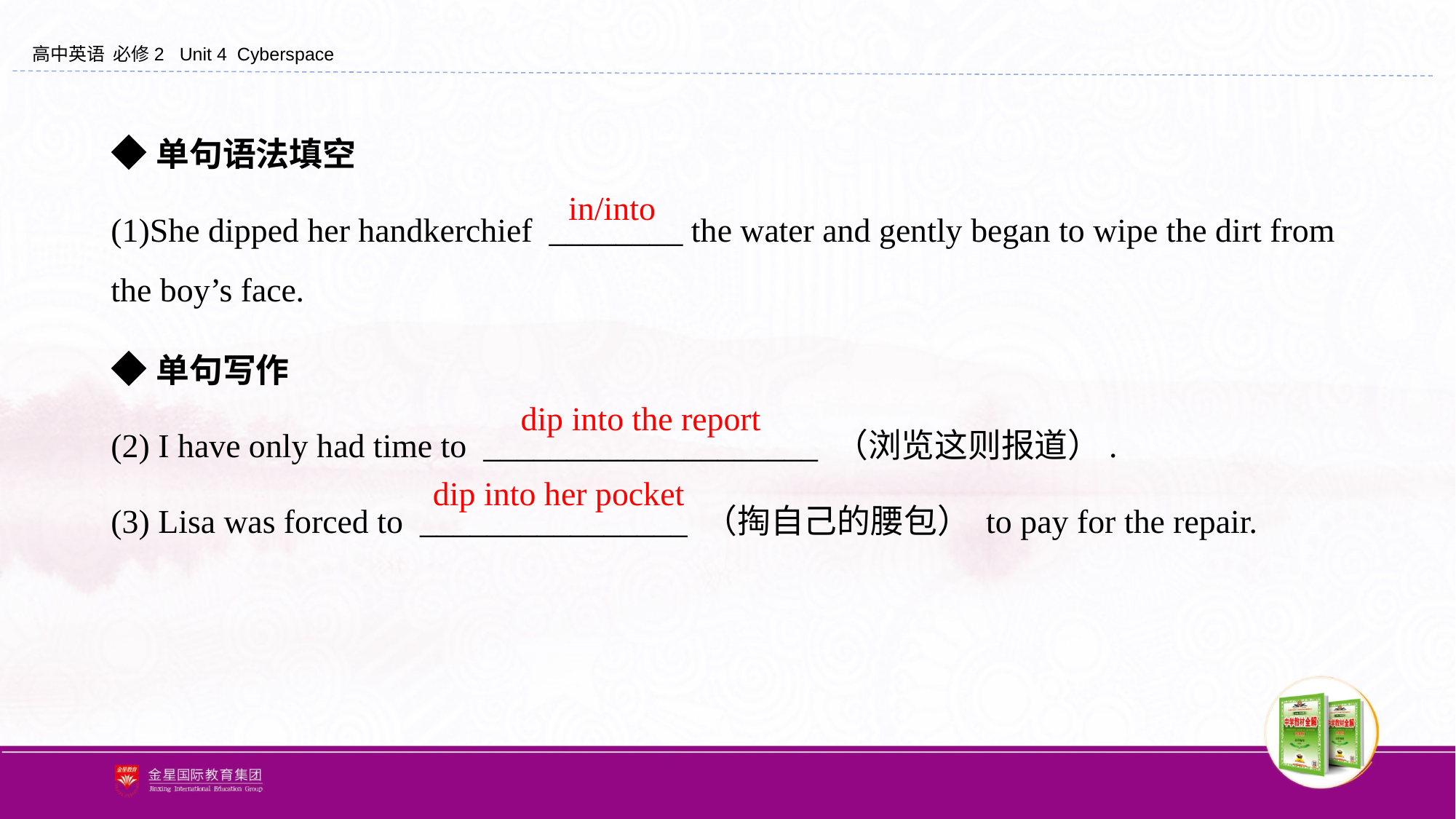

◆单句语法填空
(1)She dipped her handkerchief  ________ the water and gently began to wipe the dirt from the boy’s face.
◆单句写作
(2) I have only had time to  ____________________ （浏览这则报道）.
(3) Lisa was forced to  ________________ （掏自己的腰包） to pay for the repair.
in/into
dip into the report
dip into her pocket